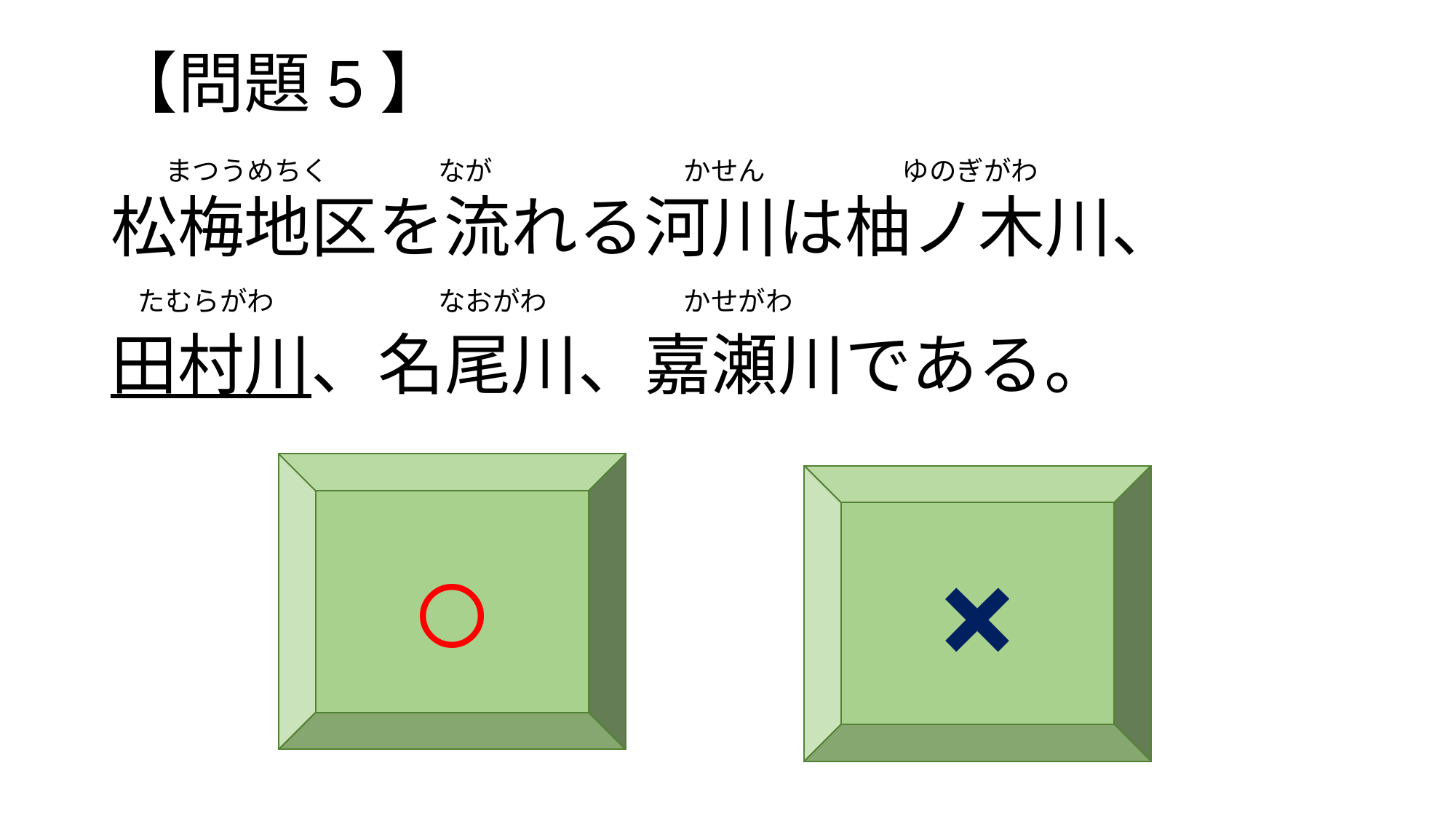

# 【問題5】 松梅地区を流れる河川は柚ノ木川、 田村川、名尾川、嘉瀬川である。
　　まつうめちく　　　　なが　　　　　　　かせん　　　　　ゆのぎがわ
　たむらがわ　　　　　　なおがわ　　　　　かせがわ
○
×